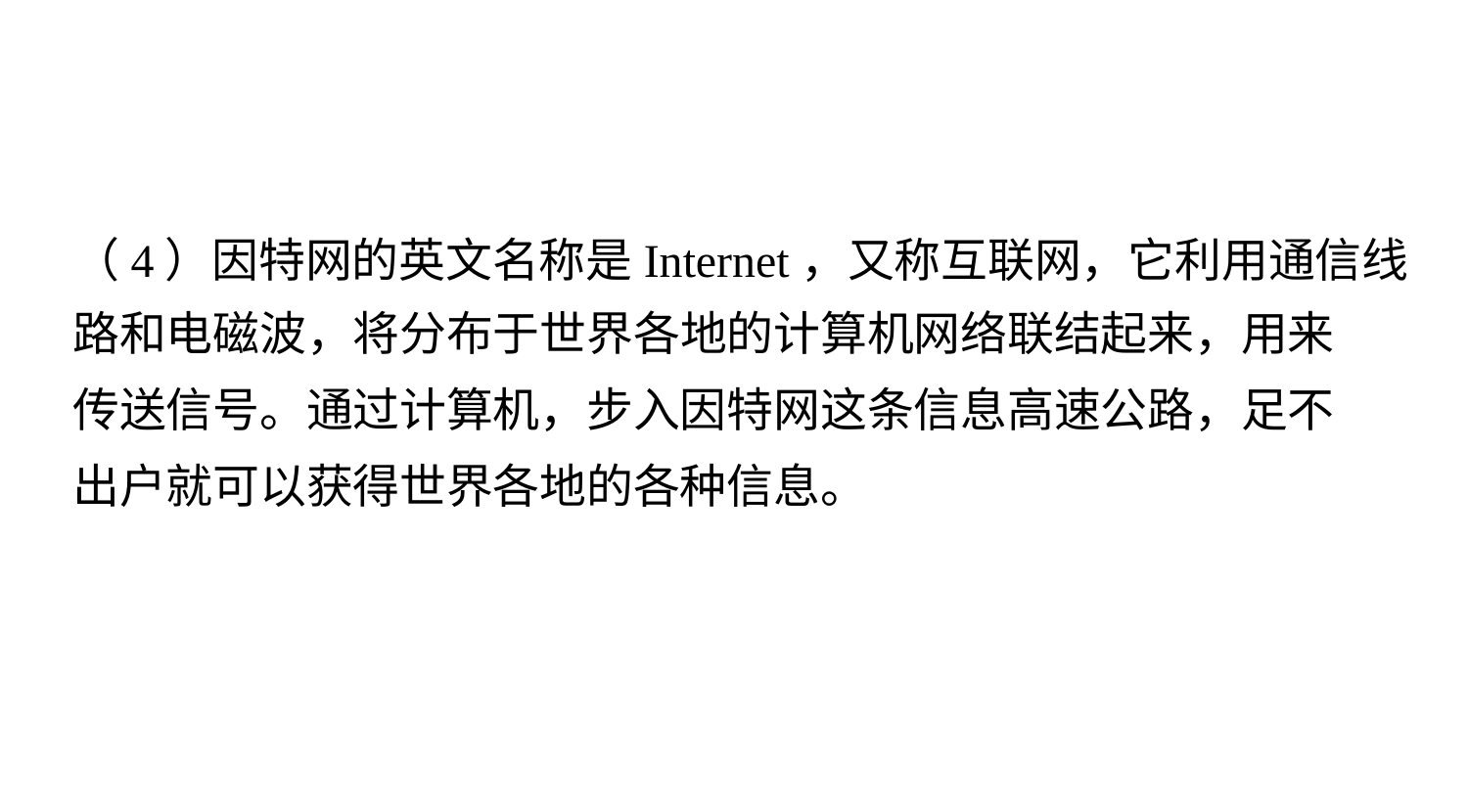

（4）因特网的英文名称是Internet，又称互联网，它利用通信线

路和电磁波，将分布于世界各地的计算机网络联结起来，用来

传送信号。通过计算机，步入因特网这条信息高速公路，足不

出户就可以获得世界各地的各种信息。